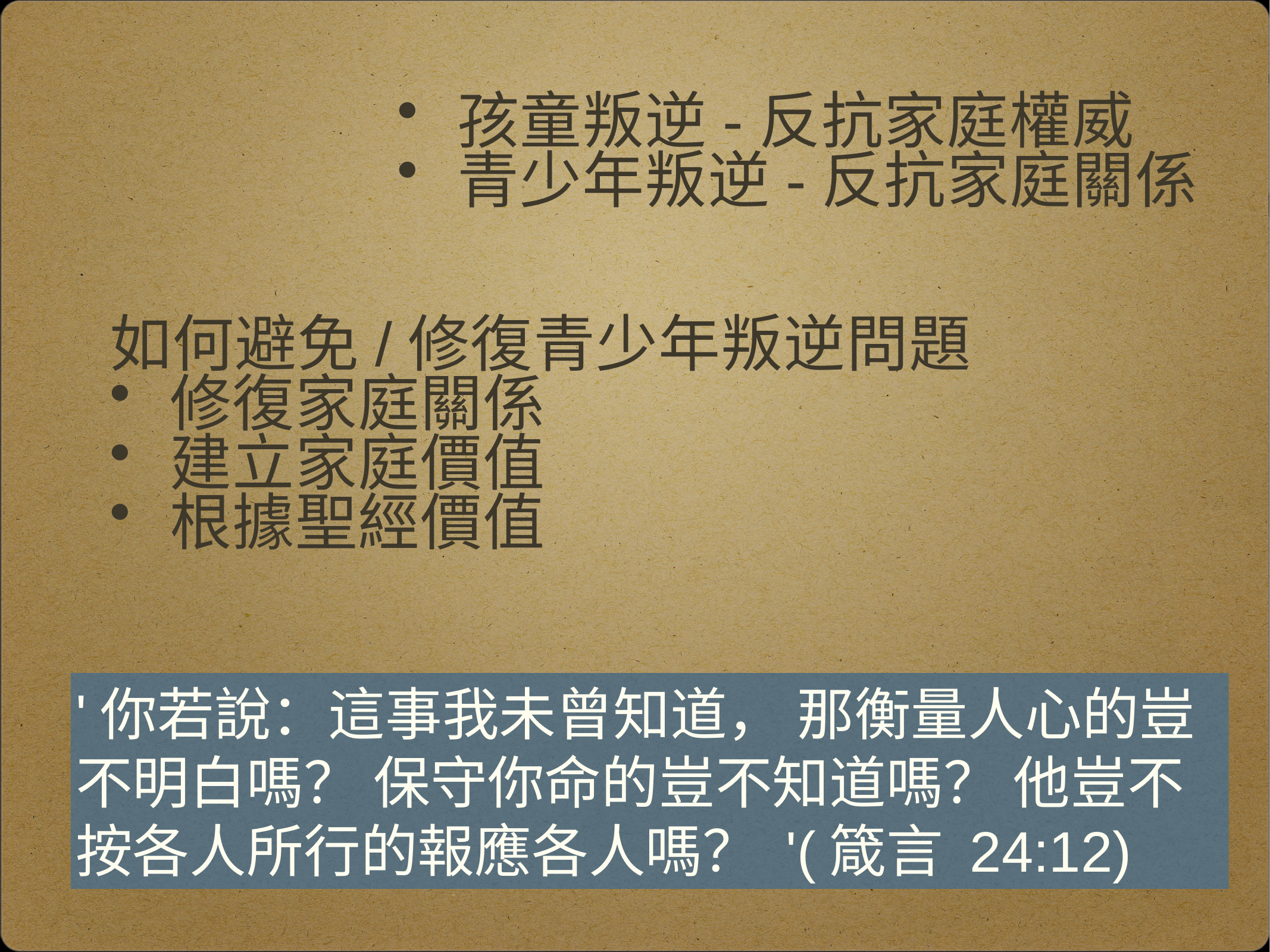

孩童叛逆-反抗家庭權威
青少年叛逆-反抗家庭關係
如何避免/修復青少年叛逆問題
修復家庭關係
建立家庭價值
根據聖經價值
'你若說：這事我未曾知道， 那衡量人心的豈不明白嗎？ 保守你命的豈不知道嗎？ 他豈不按各人所行的報應各人嗎？ '(箴言 24:12)